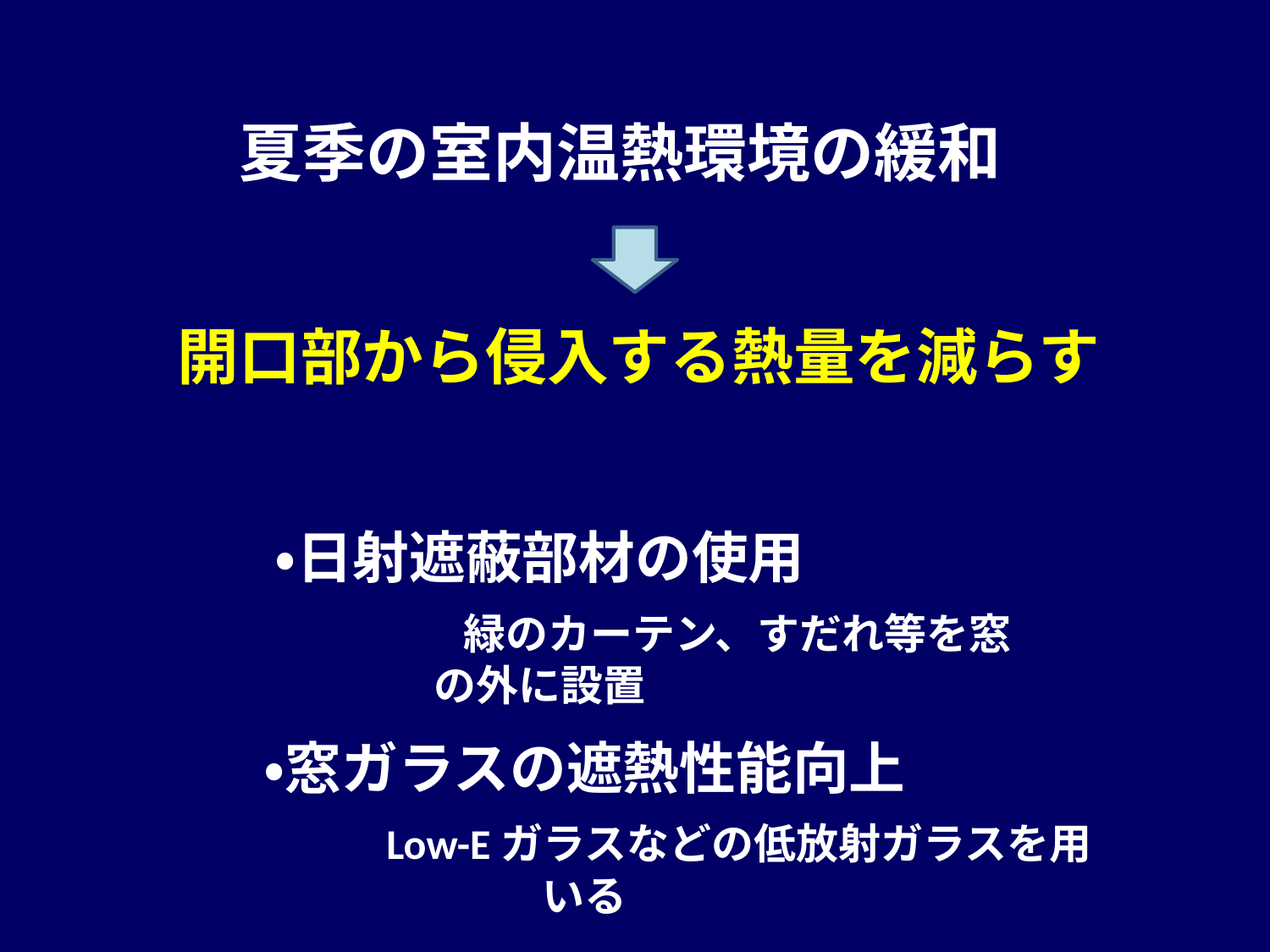

夏季の室内温熱環境の緩和

# 開口部から侵入する熱量を減らす
・日射遮蔽部材の使用
　　　　　　　　緑のカーテン、すだれ等を窓の外に設置
・窓ガラスの遮熱性能向上
　　　　　 　Low-Eガラスなどの低放射ガラスを用いる